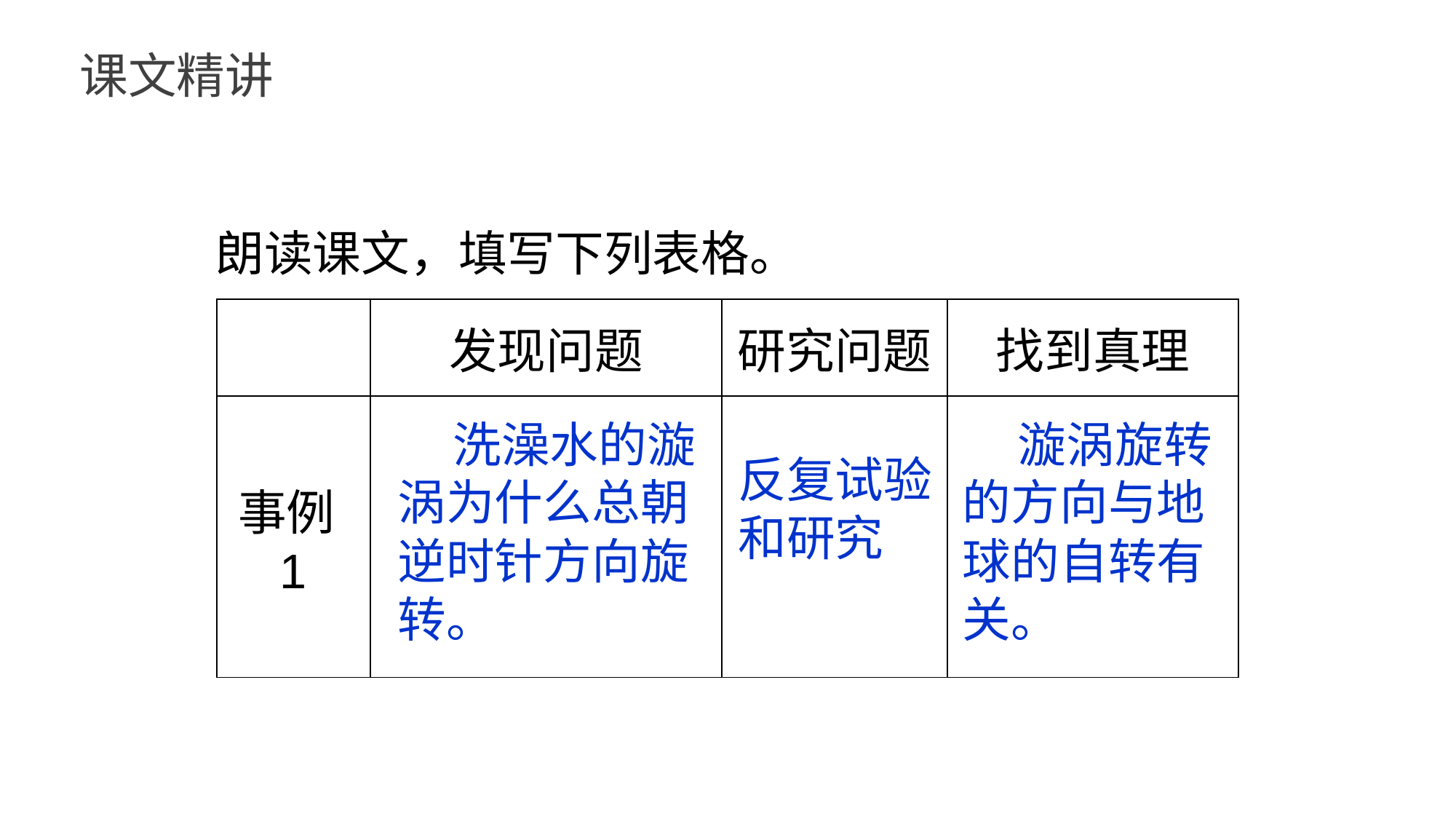

课文精讲
朗读课文，填写下列表格。
|  | 发现问题 | 研究问题 | 找到真理 |
| --- | --- | --- | --- |
| 事例1 |  |  |  |
    洗澡水的漩涡为什么总朝逆时针方向旋转。
    漩涡旋转的方向与地球的自转有关。
反复试验和研究